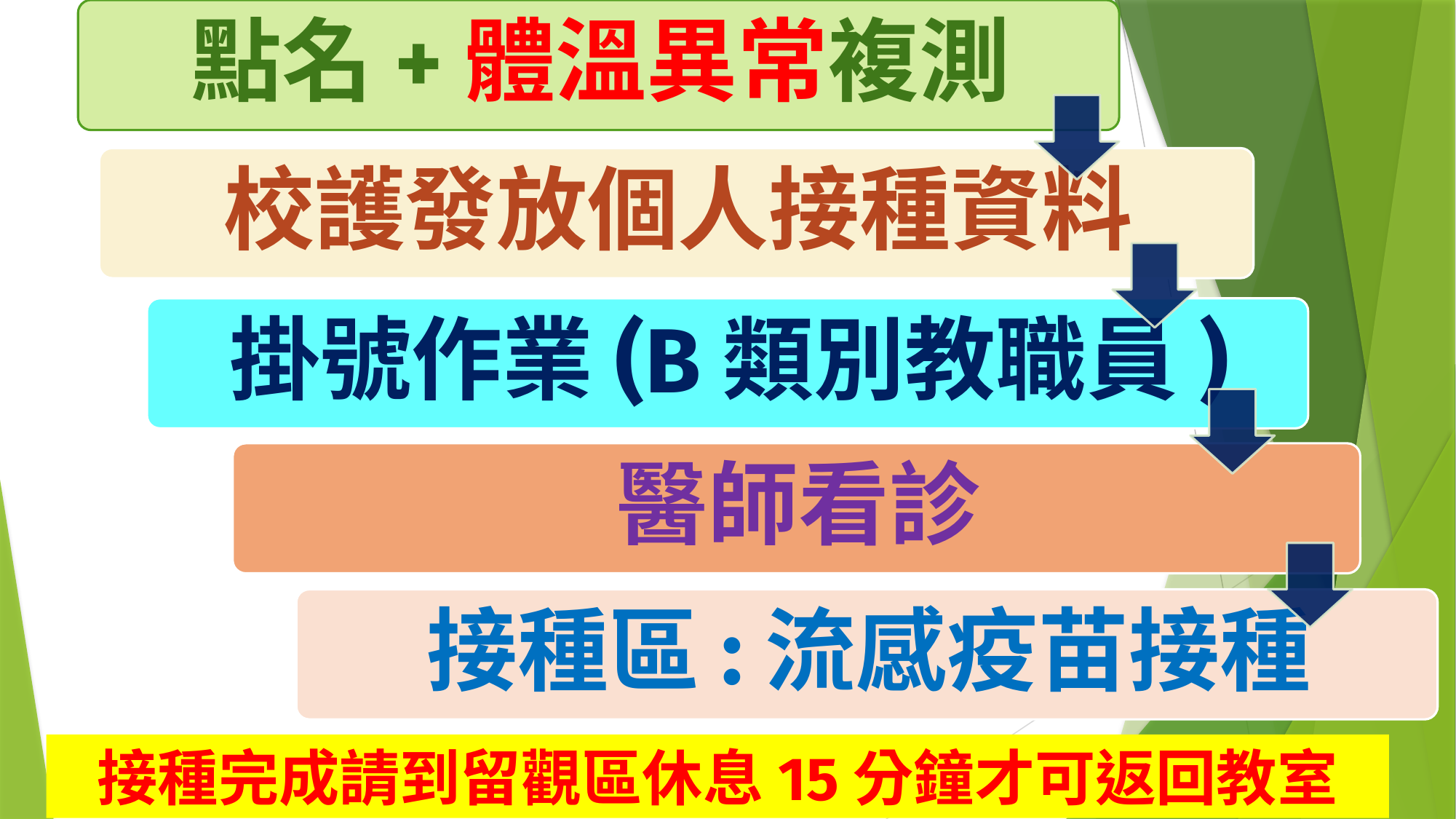

點名+體溫異常複測
校護發放個人接種資料
掛號作業(B類別教職員)
醫師看診
接種區:流感疫苗接種

接種完成請到留觀區休息15分鐘才可返回教室